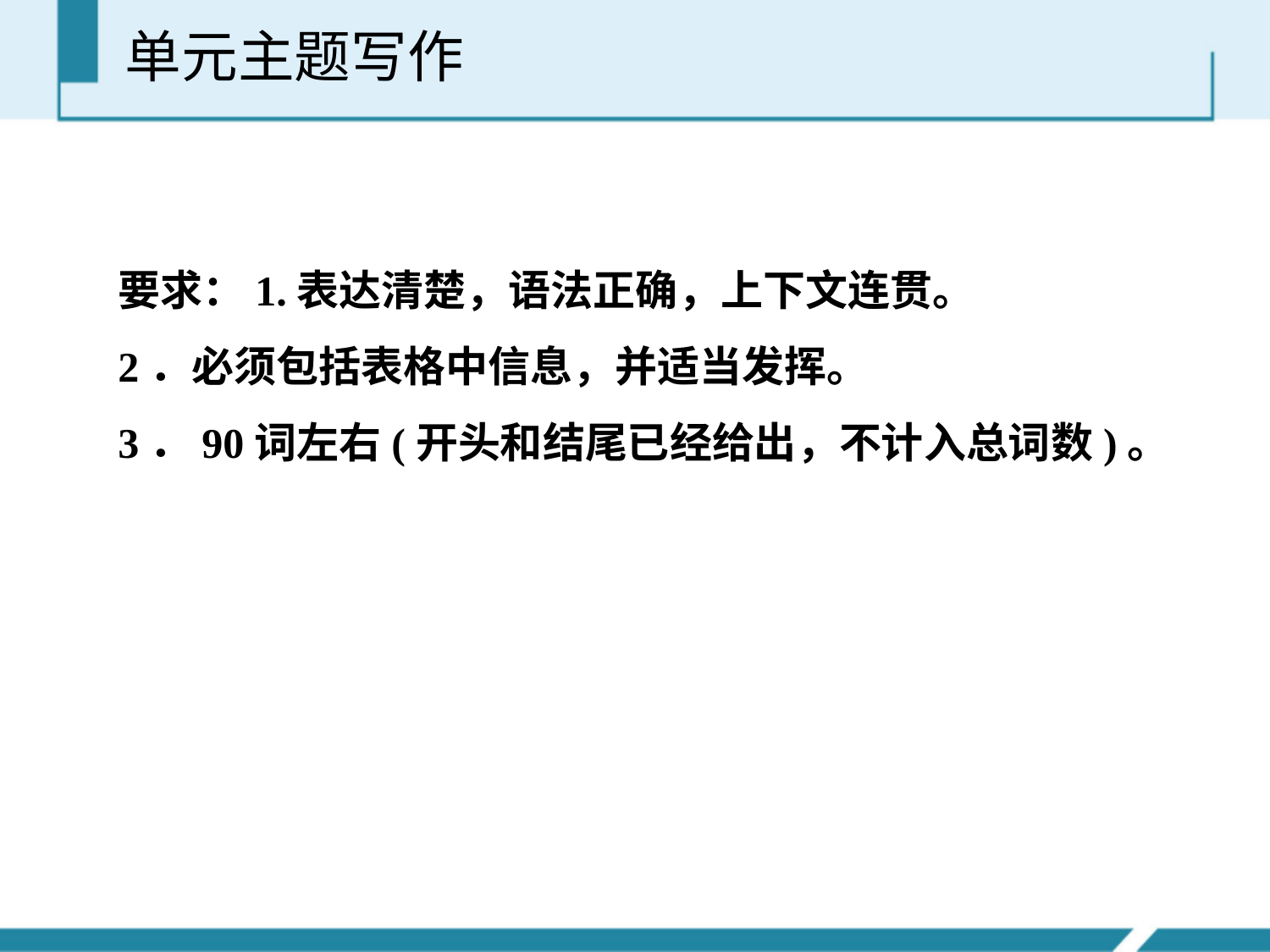

单元主题写作
要求：1.表达清楚，语法正确，上下文连贯。
2．必须包括表格中信息，并适当发挥。
3．90词左右(开头和结尾已经给出，不计入总词数)。